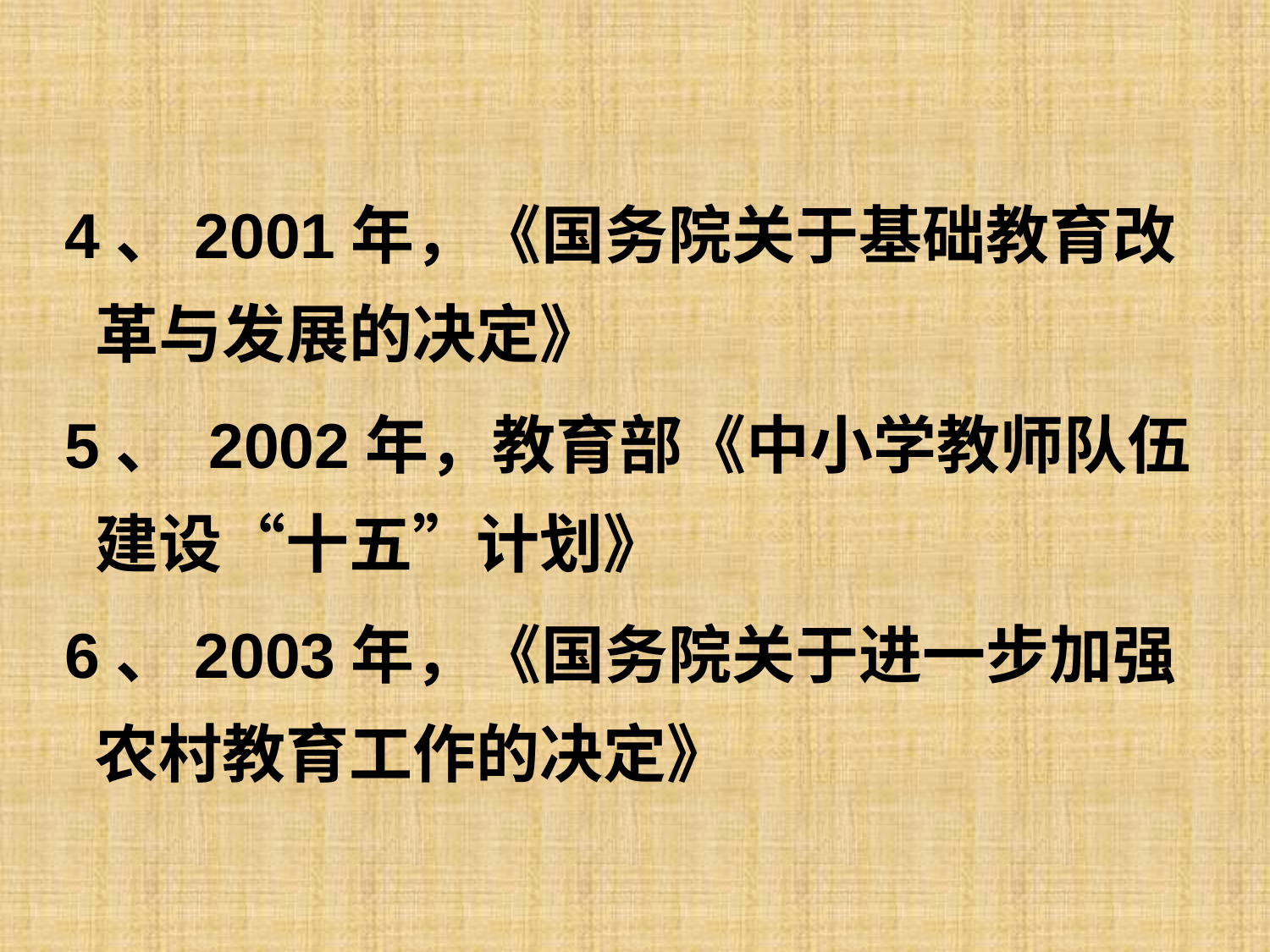

4、2001年，《国务院关于基础教育改革与发展的决定》
 5、 2002年，教育部《中小学教师队伍建设“十五”计划》
 6、2003年，《国务院关于进一步加强农村教育工作的决定》